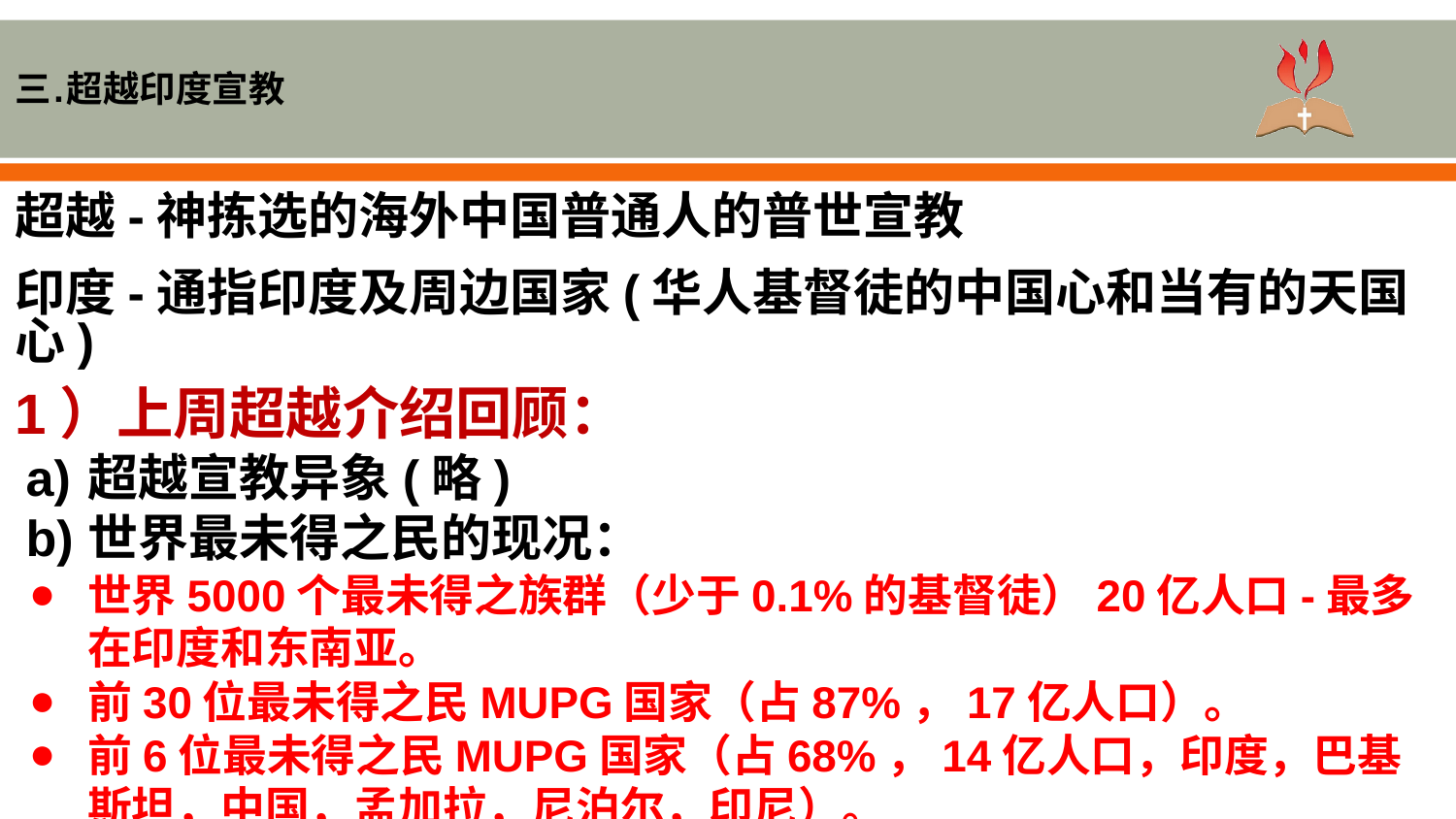

三.超越印度宣教
超越-神拣选的海外中国普通人的普世宣教
印度-通指印度及周边国家(华人基督徒的中国心和当有的天国心)
1）上周超越介绍回顾：
超越宣教异象(略)
世界最未得之民的现况：
世界5000个最未得之族群（少于0.1%的基督徒）20亿人口-最多在印度和东南亚。
前30位最未得之民MUPG国家（占87%，17亿人口）。
前6位最未得之民MUPG国家（占68%，14亿人口，印度，巴基斯坦，中国，孟加拉，尼泊尔，印尼）。